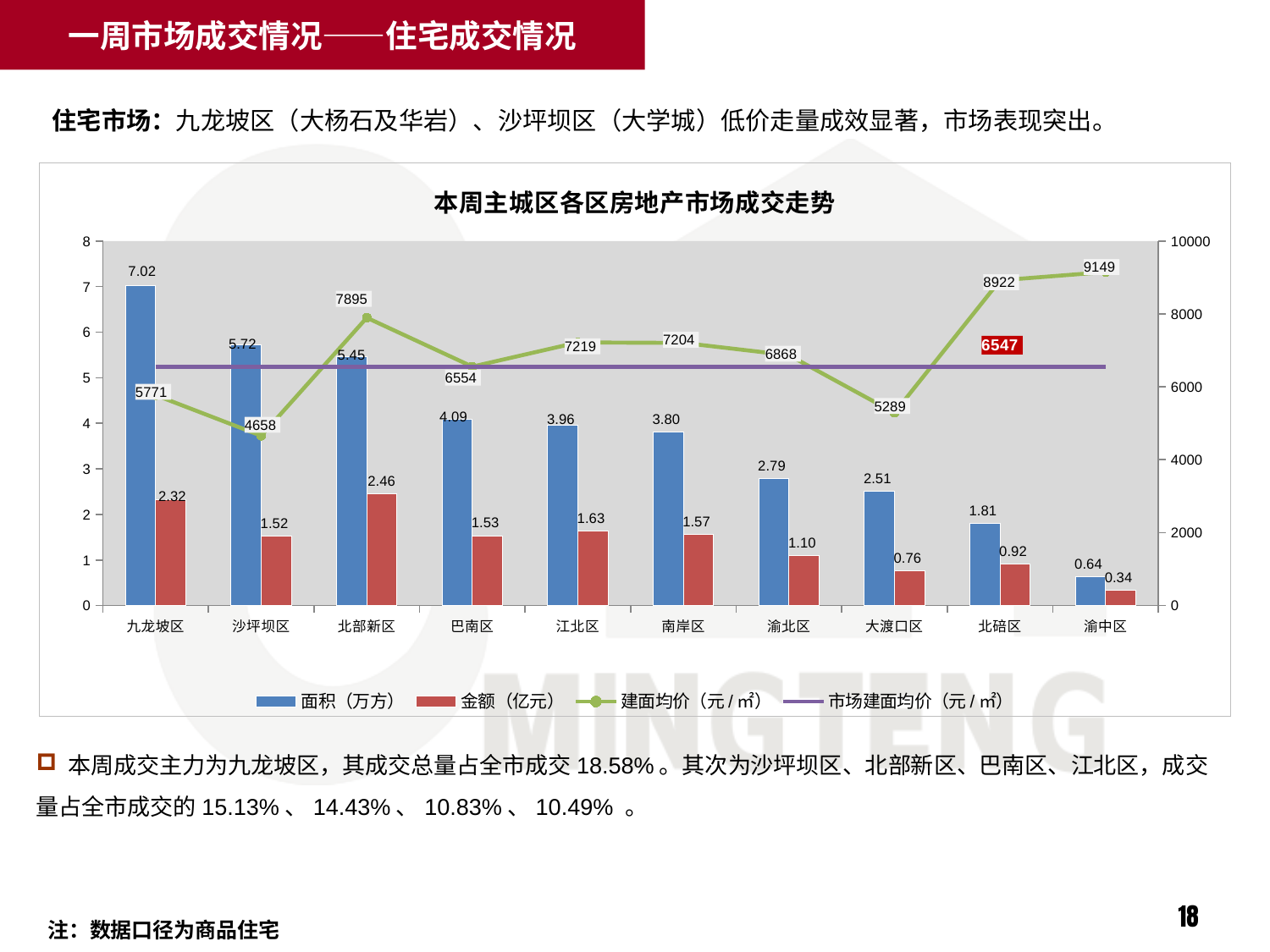

一周市场成交情况——住宅成交情况
住宅市场：九龙坡区（大杨石及华岩）、沙坪坝区（大学城）低价走量成效显著，市场表现突出。

### Chart

| Category | 面积（万方） | 金额（亿元） | 建面均价（元/㎡） | 市场建面均价（元/㎡） |
|---|---|---|---|---|
| 九龙坡区 | 7.023142000000016 | 2.3161501783999987 | 5771.2955429350495 | 6547.0 |
| 沙坪坝区 | 5.718916000000011 | 1.52220663 | 4657.983440393238 | 6547.0 |
| 北部新区 | 5.454415750000004 | 2.46064165 | 7894.74635757276 | 6547.0 |
| 巴南区 | 4.094037500000001 | 1.53334247 | 6554.28613563017 | 6547.0 |
| 江北区 | 3.9603270000000093 | 1.63360779 | 7218.630260834526 | 6547.0 |
| 南岸区 | 3.8024437500000063 | 1.5652962699999984 | 7203.968428198315 | 6547.0 |
| 渝北区 | 2.7938137500000098 | 1.09646281 | 6868.066697359486 | 6547.0 |
| 大渡口区 | 2.5114302500000045 | 0.7589782500000012 | 5288.667433626722 | 6547.0 |
| 北碚区 | 1.8065197500000034 | 0.921051242 | 8922.347367085249 | 6547.0 |
| 渝中区 | 0.6411930000000022 | 0.3352052700000004 | 9148.715324403085 | 6547.0 |
 本周成交主力为九龙坡区，其成交总量占全市成交18.58%。其次为沙坪坝区、北部新区、巴南区、江北区，成交量占全市成交的15.13%、14.43%、10.83%、10.49% 。
18
注：数据口径为商品住宅